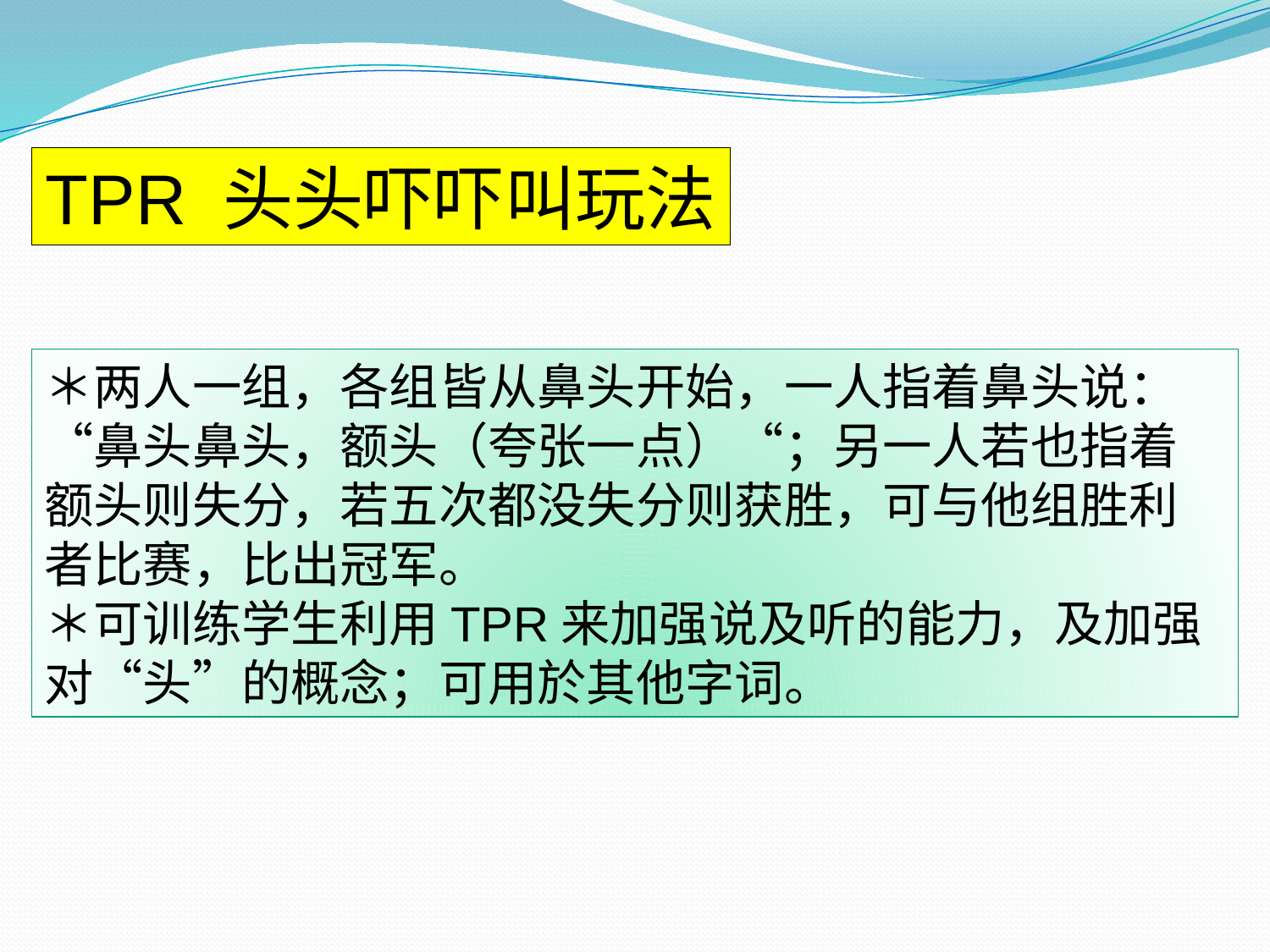

TPR 头头吓吓叫玩法
＊两人一组，各组皆从鼻头开始，一人指着鼻头说：“鼻头鼻头，额头（夸张一点）“；另一人若也指着额头则失分，若五次都没失分则获胜，可与他组胜利者比赛，比出冠军。
＊可训练学生利用TPR来加强说及听的能力，及加强对“头”的概念；可用於其他字词。